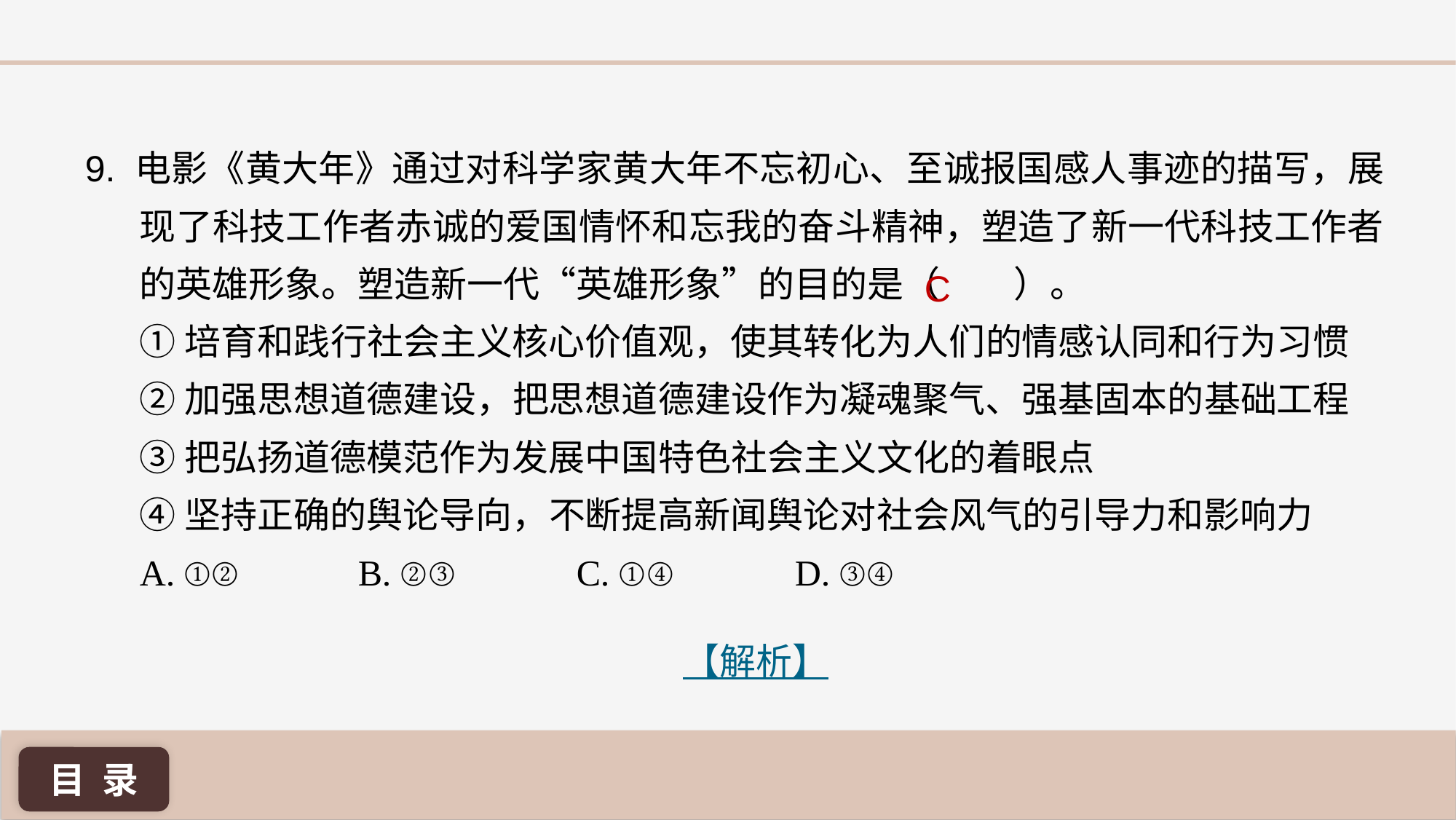

9. 电影《黄大年》通过对科学家黄大年不忘初心、至诚报国感人事迹的描写，展现了科技工作者赤诚的爱国情怀和忘我的奋斗精神，塑造了新一代科技工作者的英雄形象。塑造新一代“英雄形象”的目的是（         ）。
①培育和践行社会主义核心价值观，使其转化为人们的情感认同和行为习惯
②加强思想道德建设，把思想道德建设作为凝魂聚气、强基固本的基础工程
③把弘扬道德模范作为发展中国特色社会主义文化的着眼点
④坚持正确的舆论导向，不断提高新闻舆论对社会风气的引导力和影响力
A. ①② 		B. ②③ 		C. ①④ 		D. ③④
C
【解析】